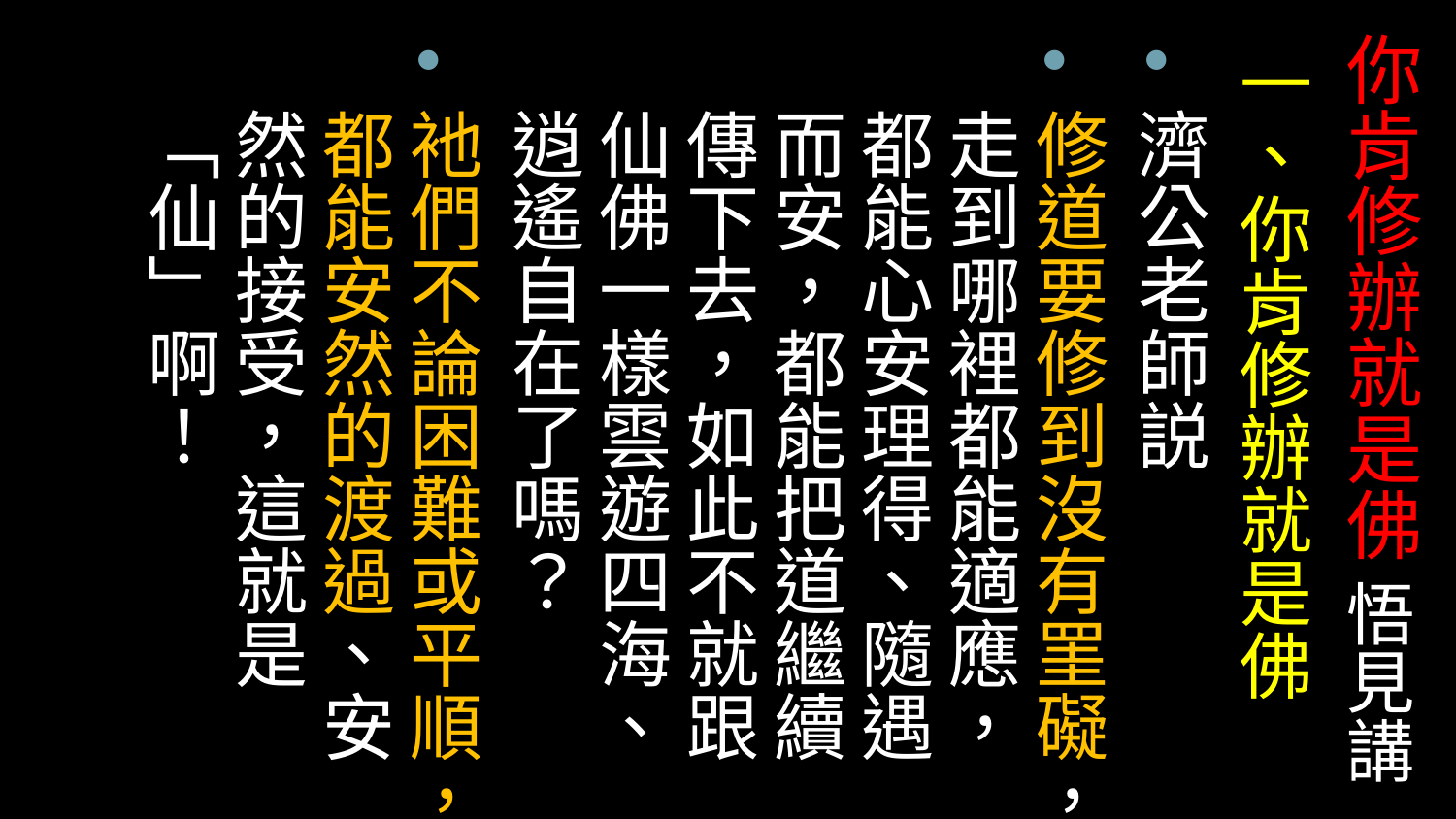

# 你肯修辦就是佛 悟見講
一、你肯修辦就是佛
濟公老師説
修道要修到沒有罣礙，走到哪裡都能適應，都能心安理得、隨遇而安，都能把道繼續傳下去，如此不就跟仙佛一樣雲遊四海、逍遙自在了嗎？
衪們不論困難或平順，都能安然的渡過、安然的接受，這就是「仙」啊！